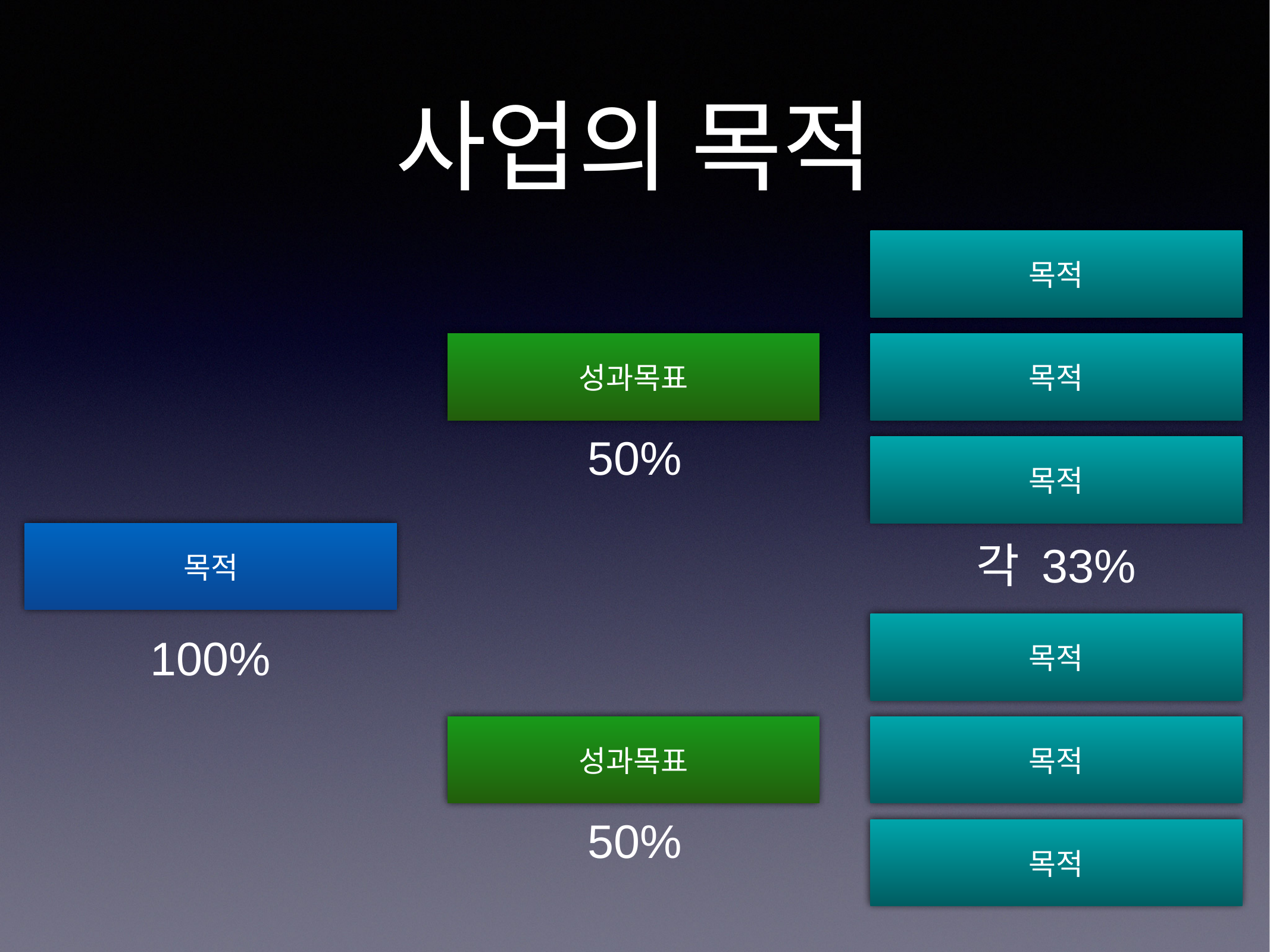

# 사업의 목적
목적
성과목표
목적
50%
목적
목적
각 33%
목적
100%
성과목표
목적
50%
목적